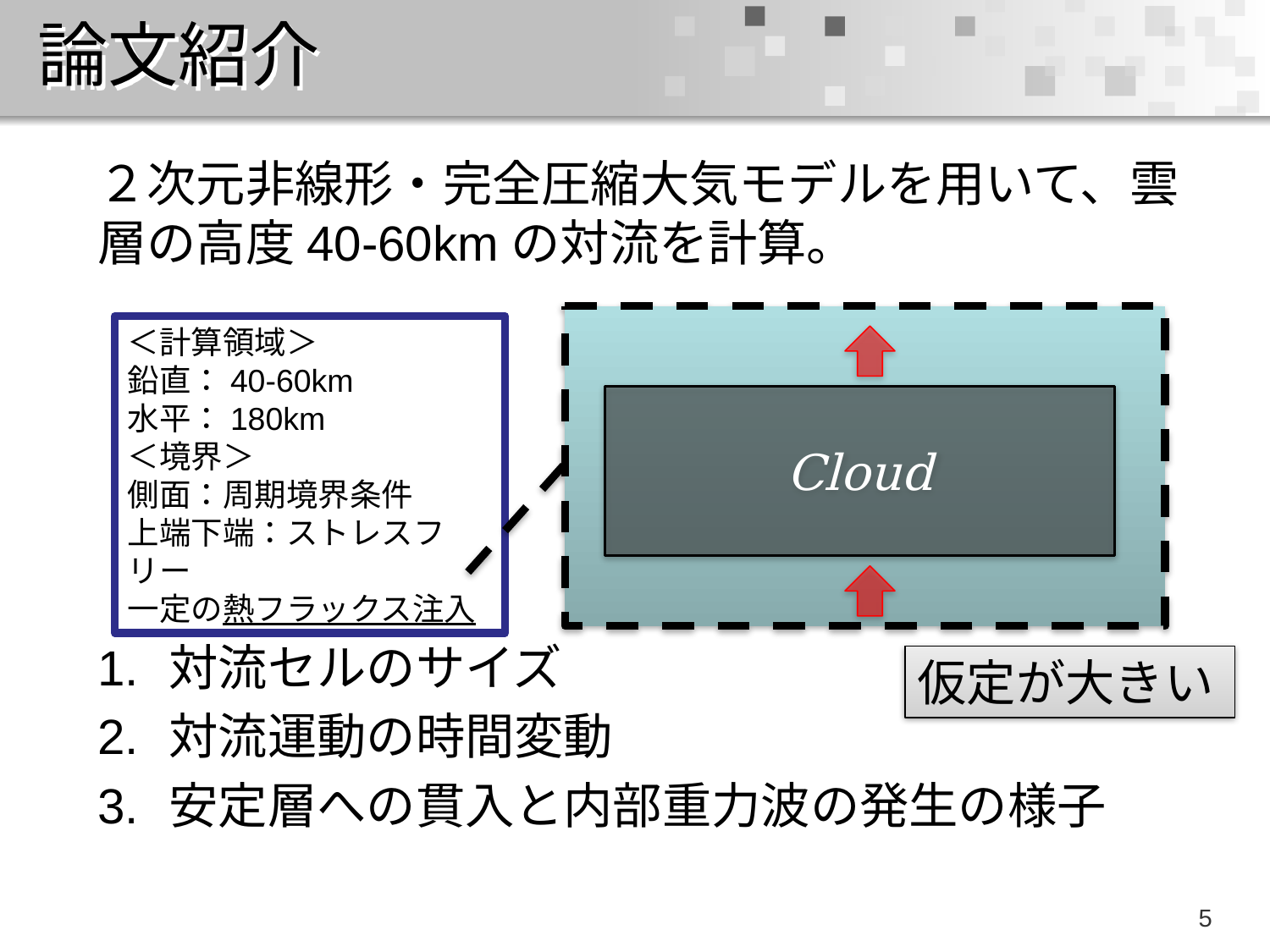

# 論文紹介
２次元非線形・完全圧縮大気モデルを用いて、雲層の高度40-60kmの対流を計算。

対流セルのサイズ
対流運動の時間変動
安定層への貫入と内部重力波の発生の様子

＜計算領域＞
鉛直：40-60km
水平：180km
＜境界＞
側面：周期境界条件
上端下端：ストレスフリー
一定の熱フラックス注入

Cloud

仮定が大きい
5